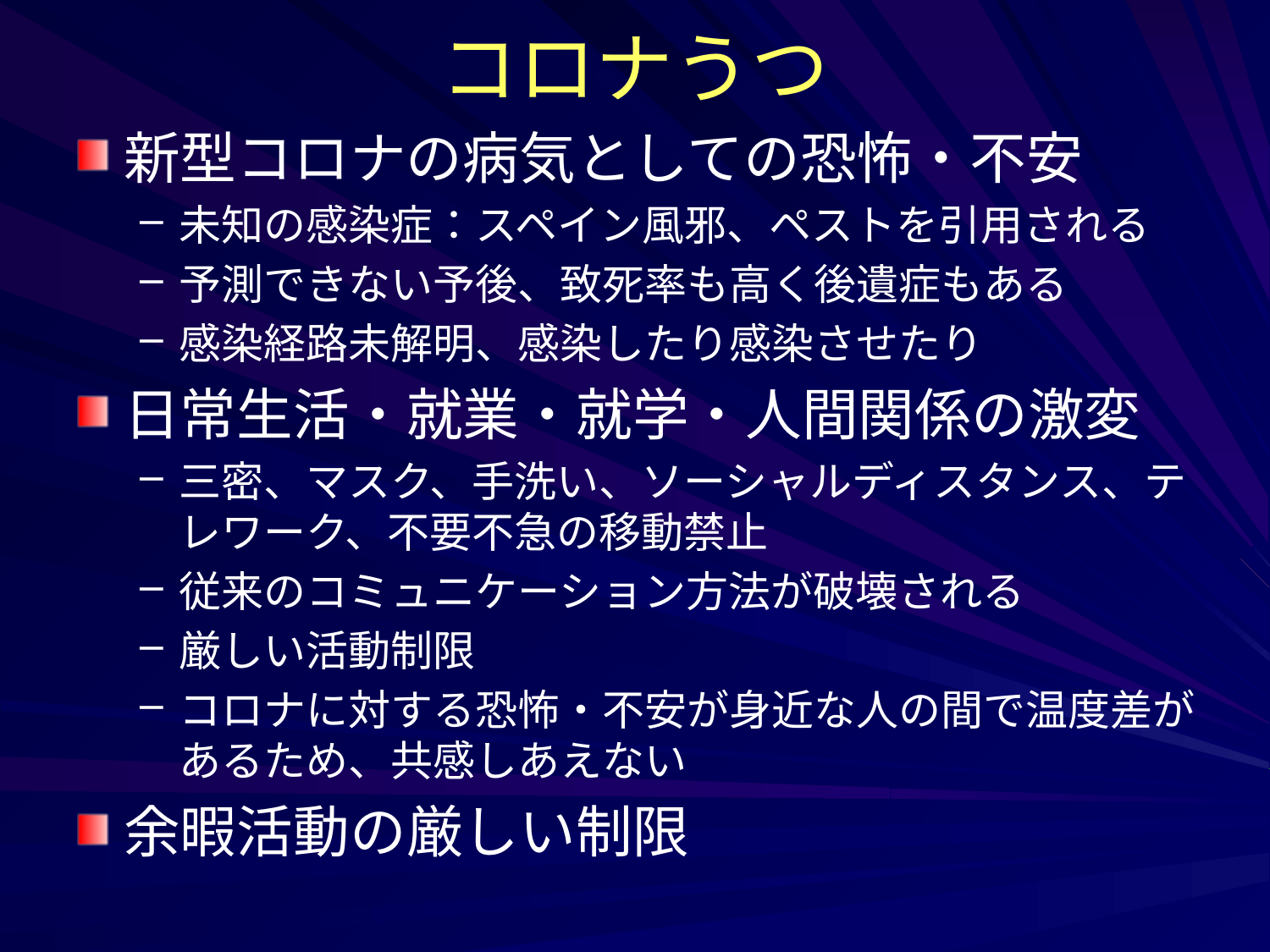

# コロナうつ
新型コロナの病気としての恐怖・不安
未知の感染症：スペイン風邪、ペストを引用される
予測できない予後、致死率も高く後遺症もある
感染経路未解明、感染したり感染させたり
日常生活・就業・就学・人間関係の激変
三密、マスク、手洗い、ソーシャルディスタンス、テレワーク、不要不急の移動禁止
従来のコミュニケーション方法が破壊される
厳しい活動制限
コロナに対する恐怖・不安が身近な人の間で温度差があるため、共感しあえない
余暇活動の厳しい制限